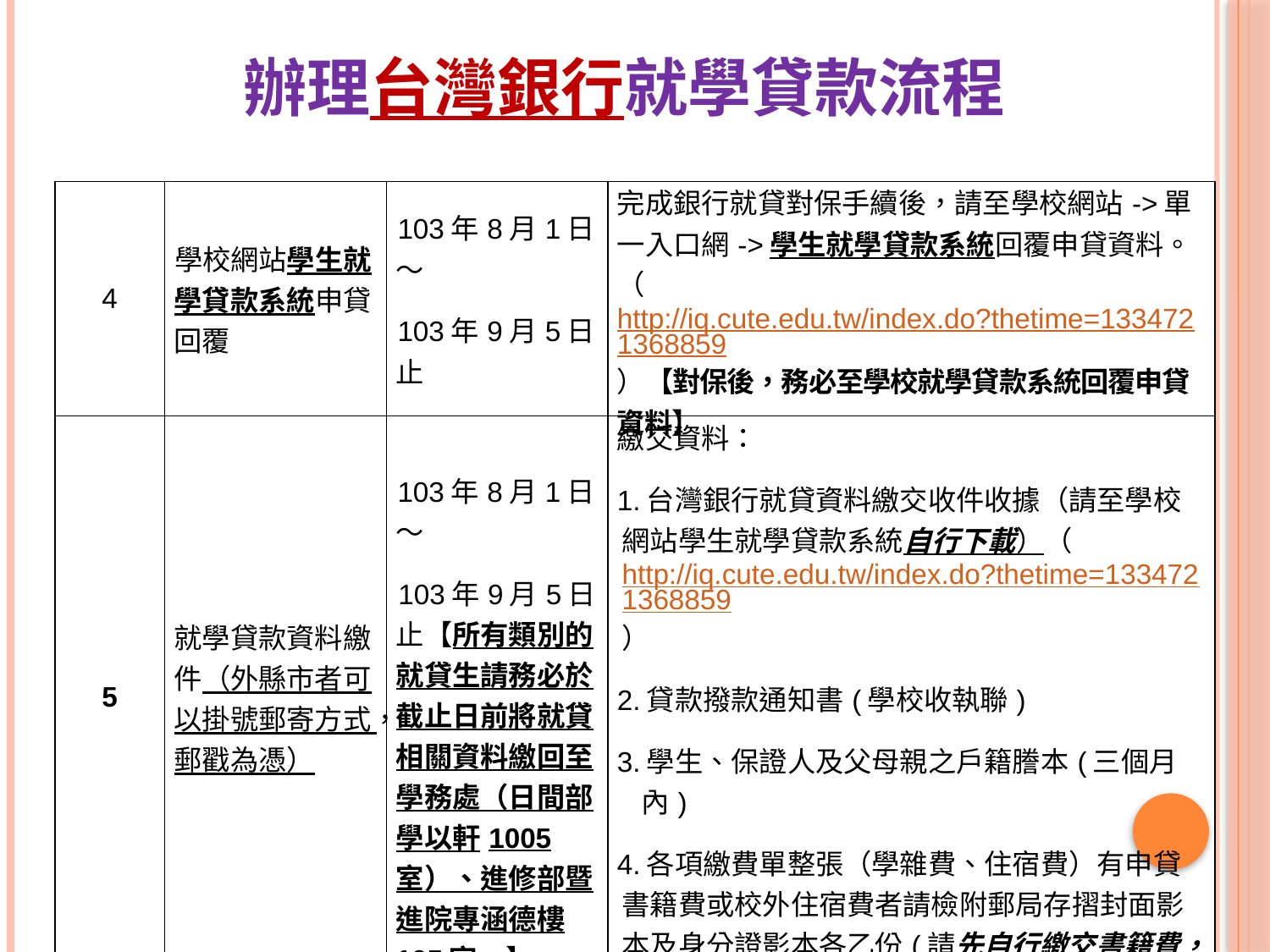

# 辦理台灣銀行就學貸款流程
| 4 | 學校網站學生就學貸款系統申貸回覆 | 103年8月1日～ 103年9月5日止 | 完成銀行就貸對保手續後，請至學校網站->單一入口網->學生就學貸款系統回覆申貸資料。（http://iq.cute.edu.tw/index.do?thetime=1334721368859）【對保後，務必至學校就學貸款系統回覆申貸資料】 |
| --- | --- | --- | --- |
| 5 | 就學貸款資料繳件（外縣市者可以掛號郵寄方式，郵戳為憑） | 103年8月1日～ 103年9月5日止【所有類別的就貸生請務必於截止日前將就貸相關資料繳回至學務處（日間部學以軒1005室）、進修部暨進院專涵德樓105室。】 | 繳交資料： 1.台灣銀行就貸資料繳交收件收據（請至學校網站學生就學貸款系統自行下載）（http://iq.cute.edu.tw/index.do?thetime=1334721368859） 2.貸款撥款通知書(學校收執聯) 3.學生、保證人及父母親之戶籍謄本(三個月內) 4.各項繳費單整張（學雜費、住宿費）有申貸書籍費或校外住宿費者請檢附郵局存摺封面影本及身分證影本各乙份(請先自行繳交書籍費，待期末銀行撥款再行退費） |